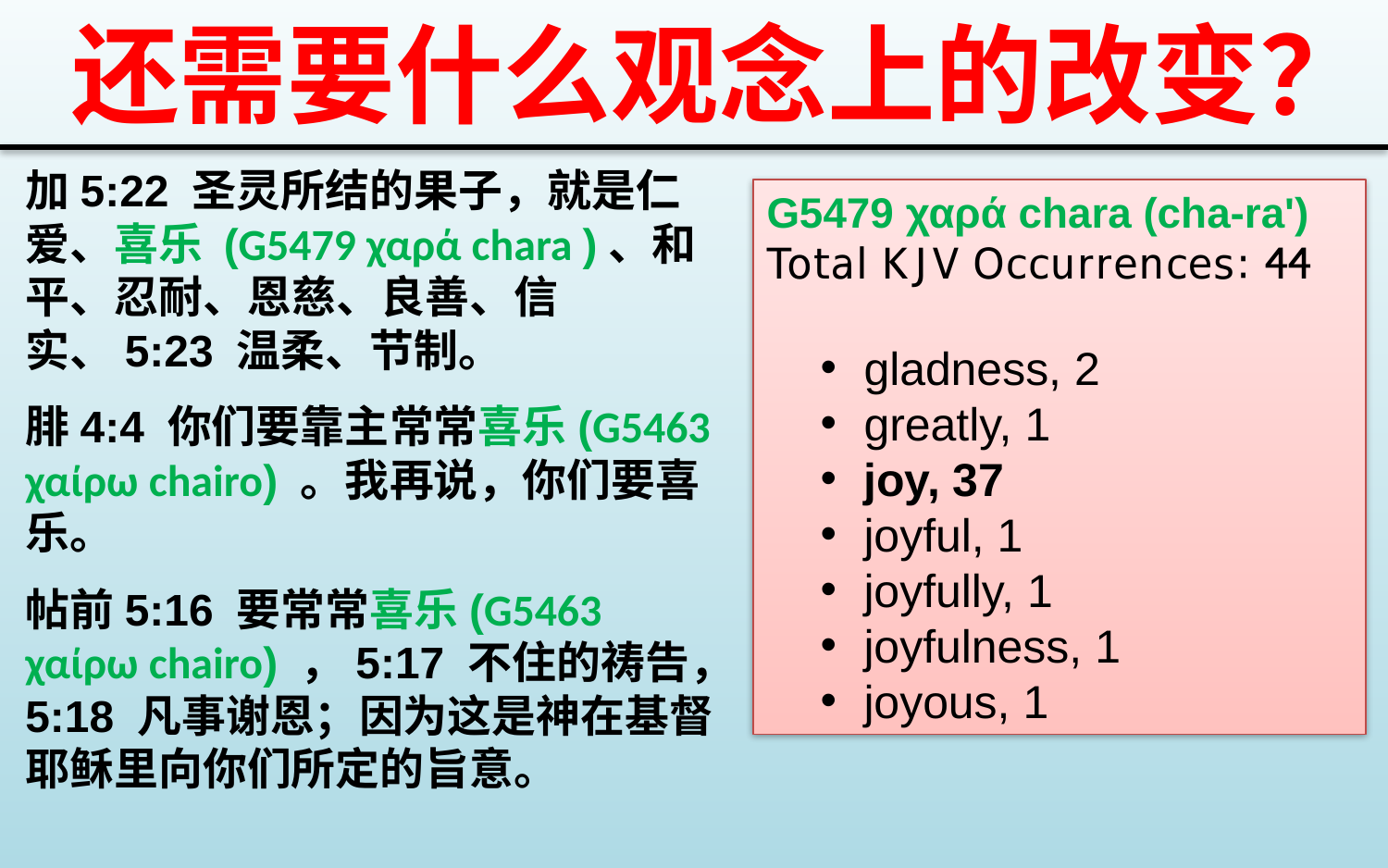

还需要什么观念上的改变？
加5:22 圣灵所结的果子，就是仁爱、喜乐 (G5479 χαρά chara )、和平、忍耐、恩慈、良善、信实、5:23 温柔、节制。
腓4:4 你们要靠主常常喜乐(G5463 χαίρω chairo) 。我再说，你们要喜乐。
帖前5:16 要常常喜乐(G5463 χαίρω chairo) ，5:17 不住的祷告，5:18 凡事谢恩；因为这是神在基督耶稣里向你们所定的旨意。

G5479 χαρά chara (cha-ra')
Total KJV Occurrences: 44

gladness, 2
greatly, 1
joy, 37
joyful, 1
joyfully, 1
joyfulness, 1
joyous, 1